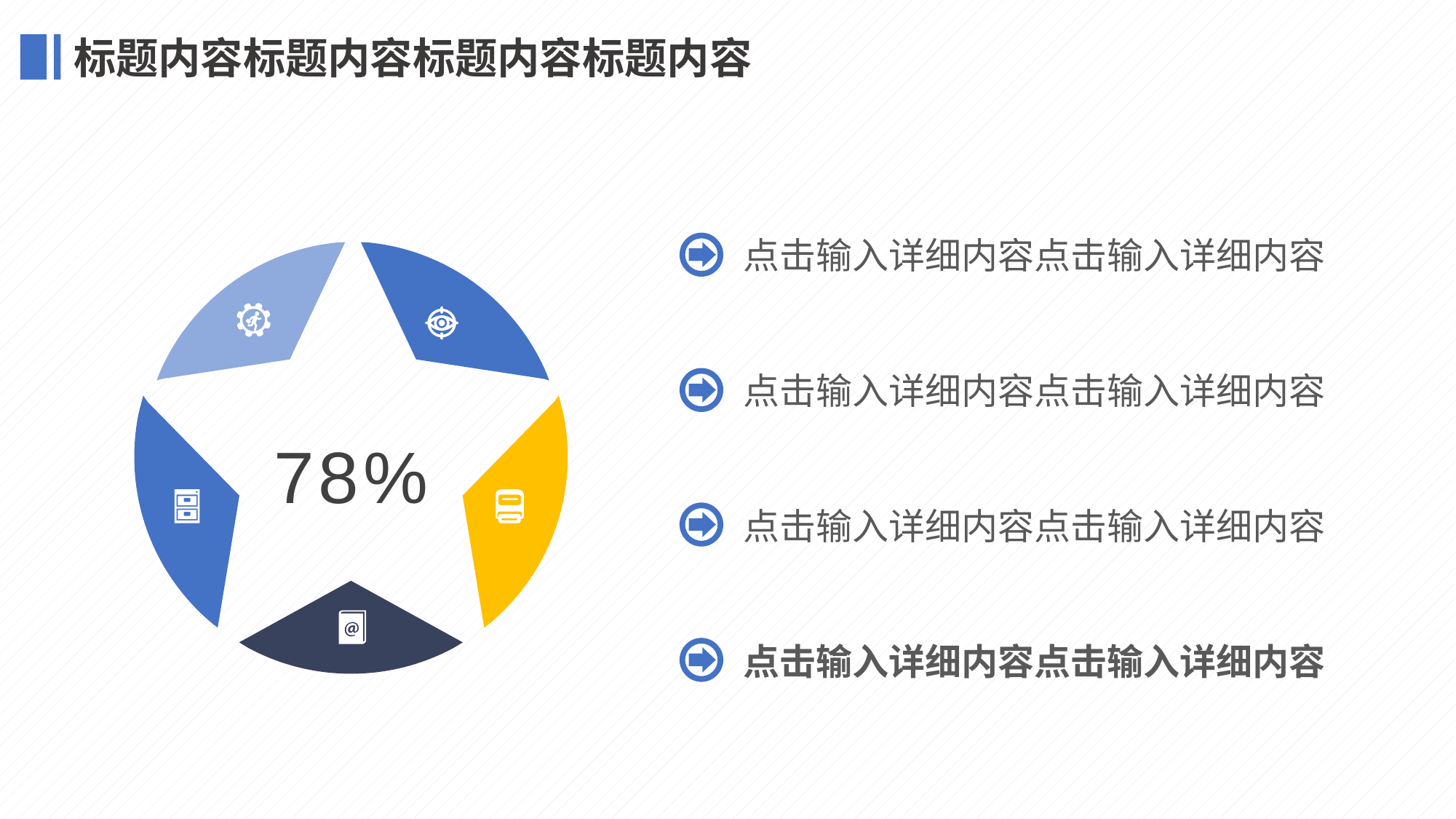

标题内容标题内容标题内容标题内容

点击输入详细内容点击输入详细内容

78%

点击输入详细内容点击输入详细内容

点击输入详细内容点击输入详细内容

点击输入详细内容点击输入详细内容